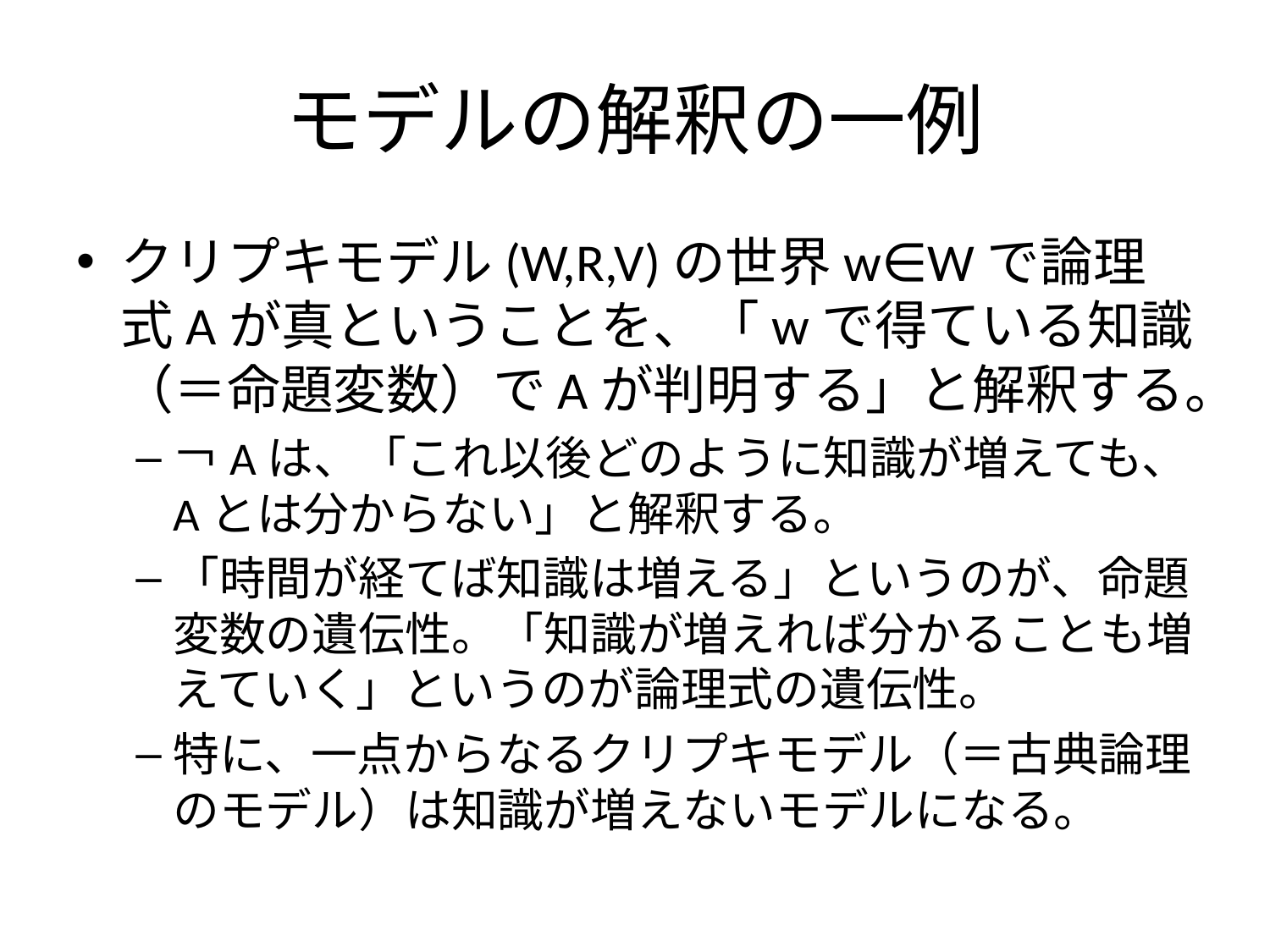

# モデルの解釈の一例
クリプキモデル(W,R,V)の世界w∈Wで論理式Aが真ということを、「wで得ている知識（＝命題変数）でAが判明する」と解釈する。
￢Aは、「これ以後どのように知識が増えても、Aとは分からない」と解釈する。
「時間が経てば知識は増える」というのが、命題変数の遺伝性。「知識が増えれば分かることも増えていく」というのが論理式の遺伝性。
特に、一点からなるクリプキモデル（＝古典論理のモデル）は知識が増えないモデルになる。